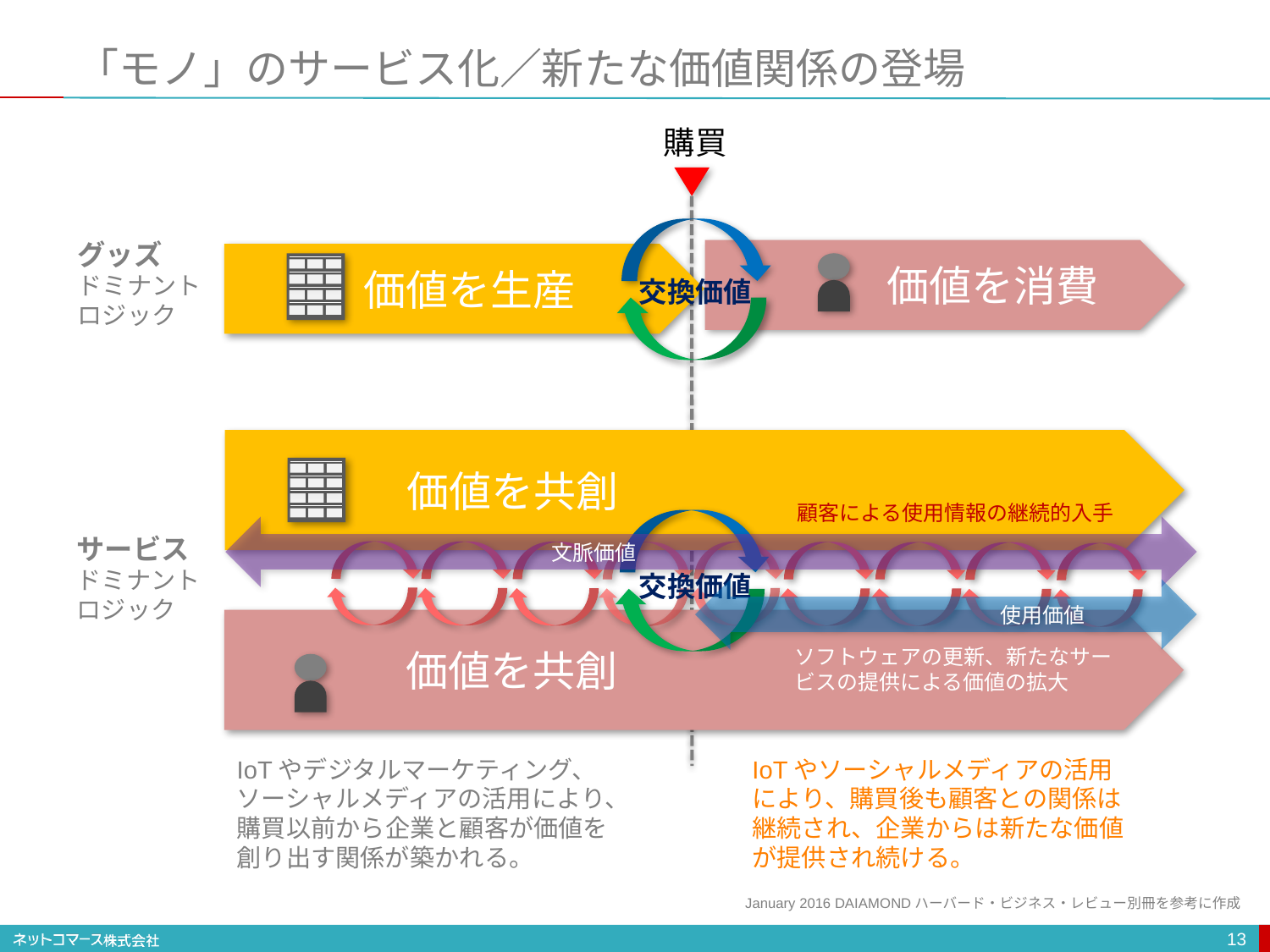

# 「モノ」のサービス化／新たな価値関係の登場
購買

グッズ
ドミナント
ロジック
　　　　価値を消費
　　　価値を生産

交換価値
　　　　価値を共創

顧客による使用情報の継続的入手

　　　　　　　　　　　　　　文脈価値
サービス
ドミナント
ロジック

交換価値
　　　　　　　　　　　　　使用価値
　　　　価値を共創
ソフトウェアの更新、新たなサービスの提供による価値の拡大

IoTやデジタルマーケティング、ソーシャルメディアの活用により、購買以前から企業と顧客が価値を創り出す関係が築かれる。
IoTやソーシャルメディアの活用により、購買後も顧客との関係は継続され、企業からは新たな価値が提供され続ける。
January 2016 DAIAMONDハーバード・ビジネス・レビュー別冊を参考に作成
13